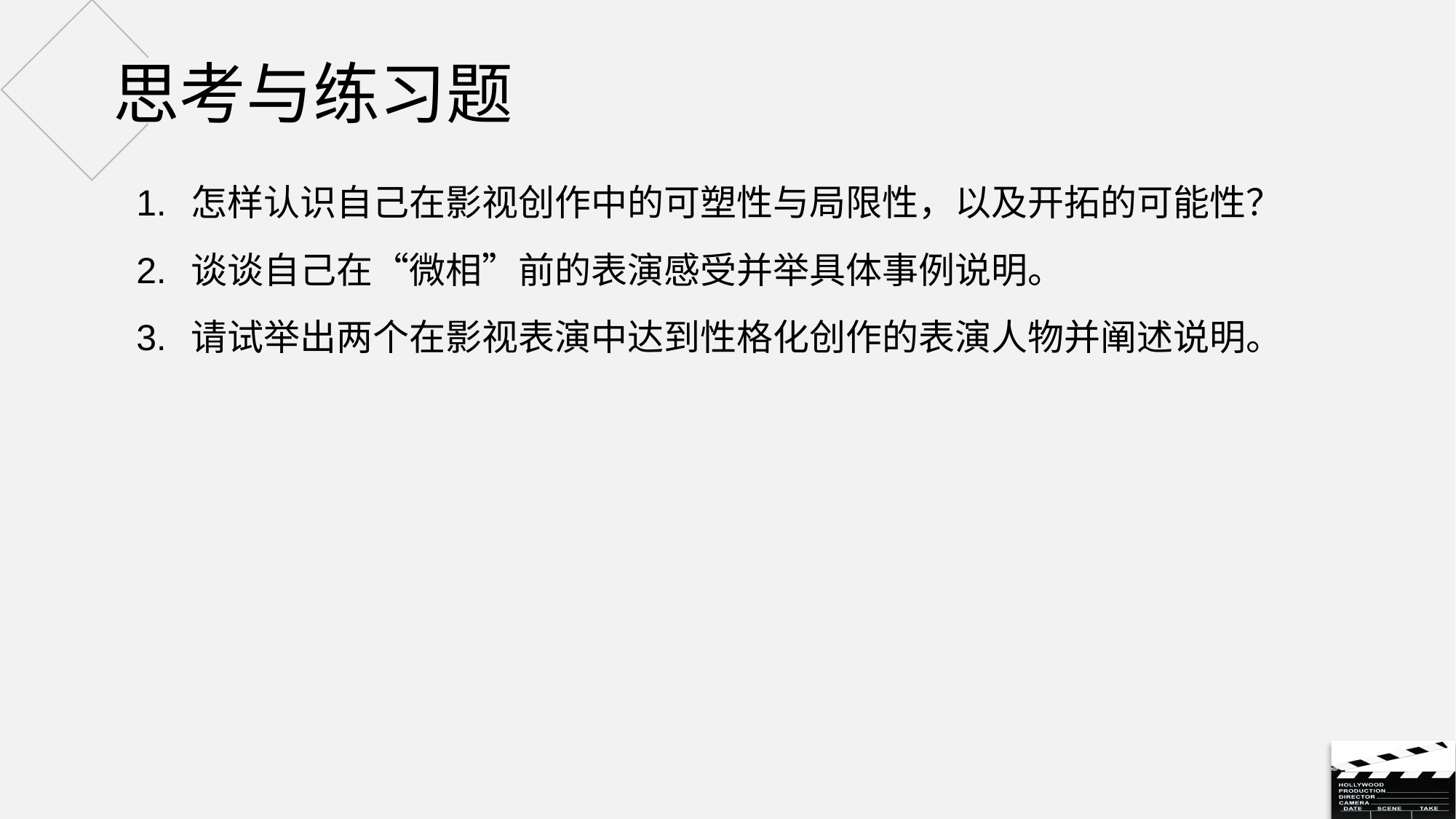

# 思考与练习题
怎样认识自己在影视创作中的可塑性与局限性，以及开拓的可能性？
谈谈自己在“微相”前的表演感受并举具体事例说明。
请试举出两个在影视表演中达到性格化创作的表演人物并阐述说明。